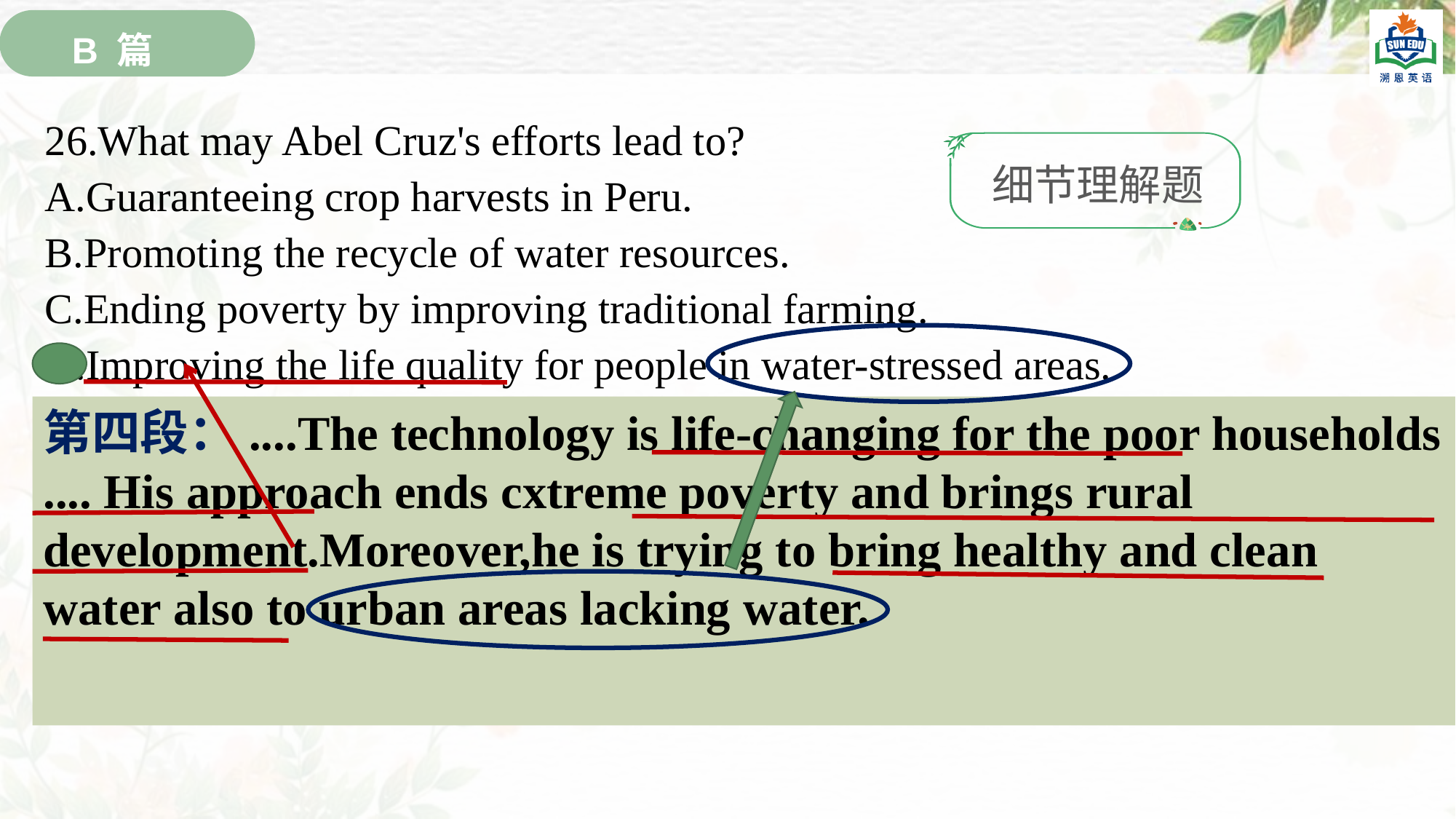

B 篇
26.What may Abel Cruz's efforts lead to?
A.Guaranteeing crop harvests in Peru.
B.Promoting the recycle of water resources.
C.Ending poverty by improving traditional farming.
D.Improving the life quality for people in water-stressed areas.

细节理解题

第四段：....The technology is life-changing for the poor households .... His approach ends cxtreme poverty and brings rural development.Moreover,he is trying to bring healthy and clean water also to urban areas lacking water.